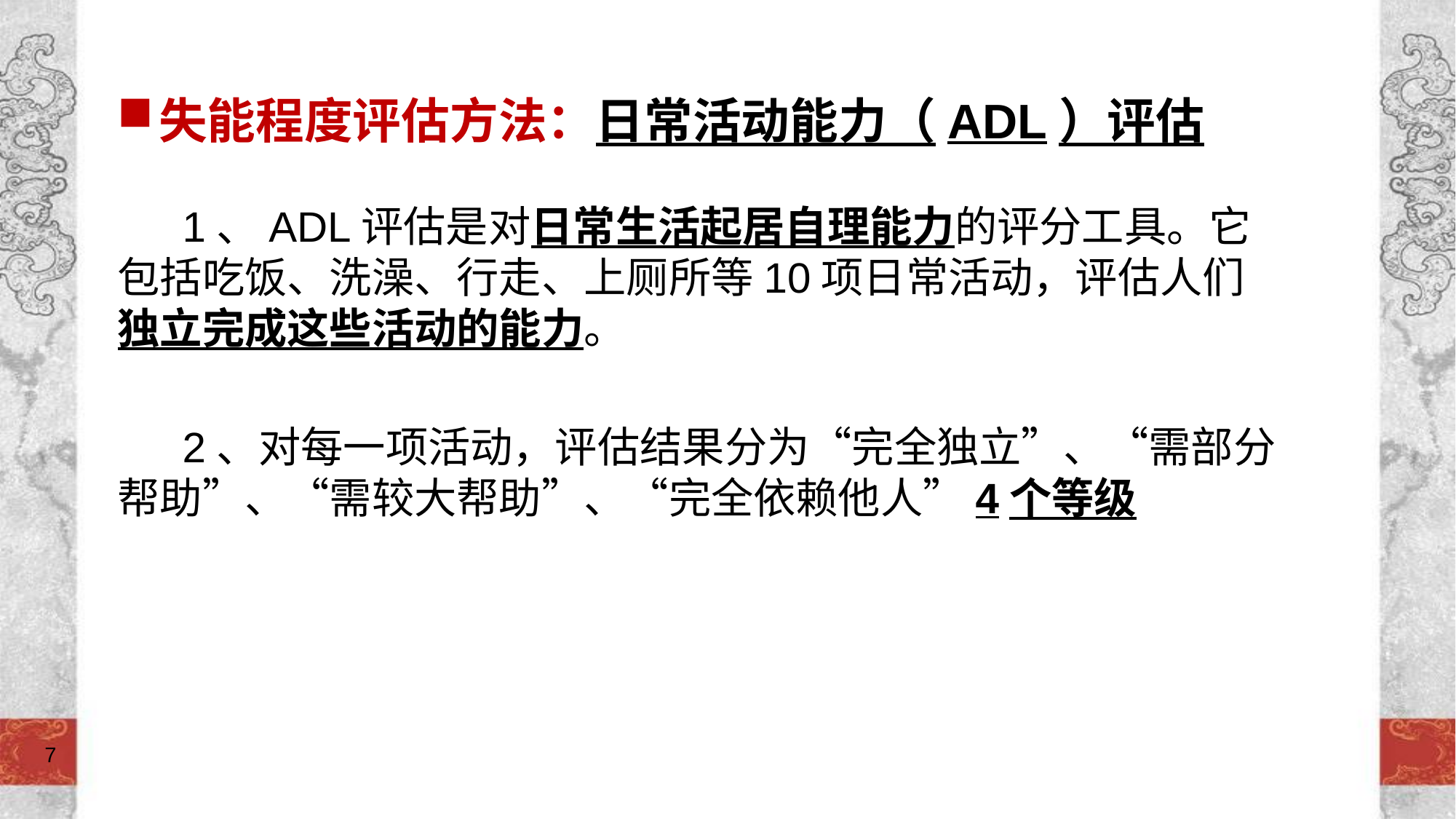

失能程度评估方法：日常活动能力（ADL）评估

1、ADL评估是对日常生活起居自理能力的评分工具。它包括吃饭、洗澡、行走、上厕所等10项日常活动，评估人们独立完成这些活动的能力。

2、对每一项活动，评估结果分为“完全独立”、“需部分帮助”、“需较大帮助”、“完全依赖他人”4个等级